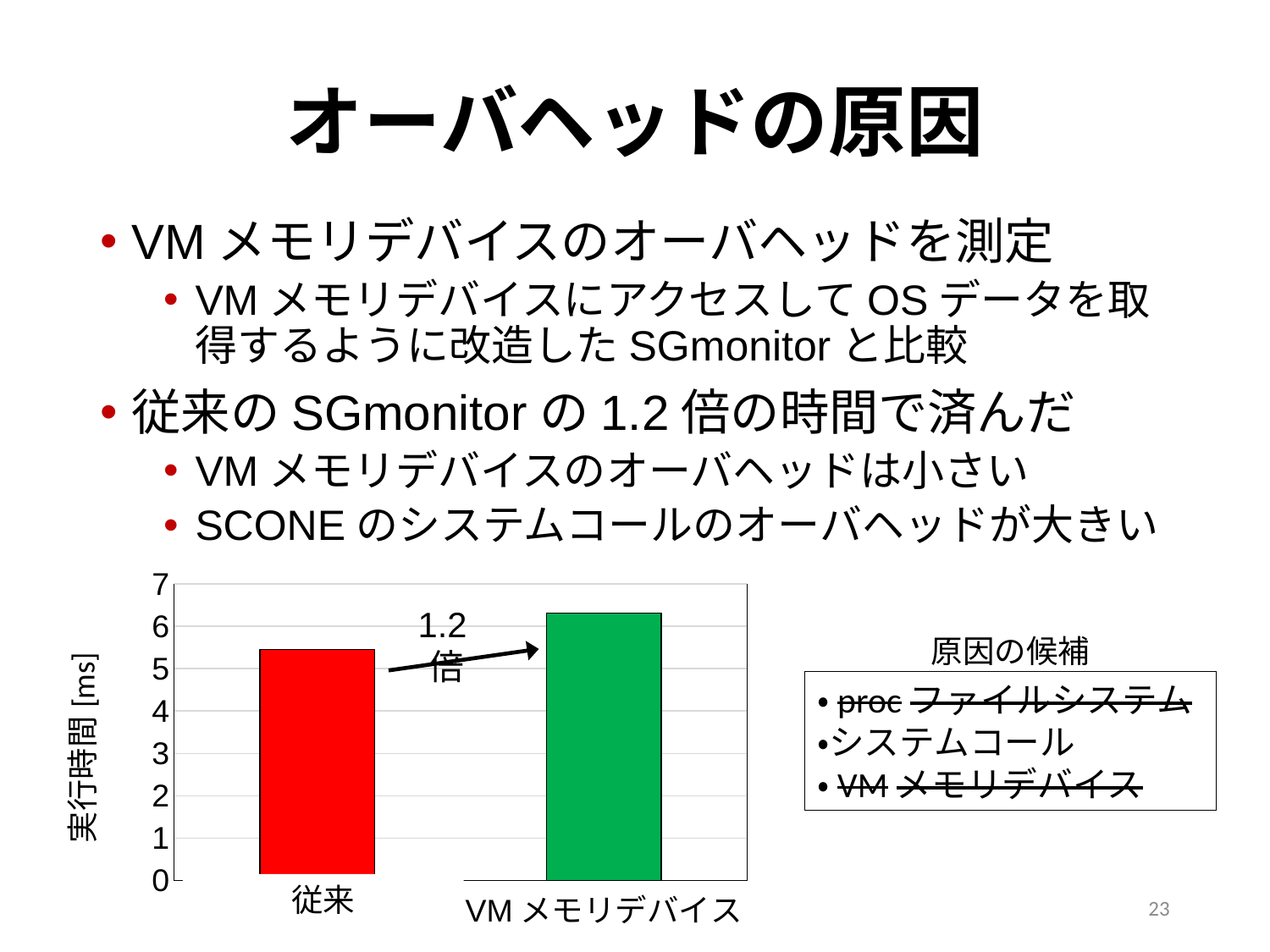

# オーバヘッドの原因
VMメモリデバイスのオーバヘッドを測定
VMメモリデバイスにアクセスしてOSデータを取得するように改造したSGmonitorと比較
従来のSGmonitorの1.2倍の時間で済んだ
VMメモリデバイスのオーバヘッドは小さい
SCONEのシステムコールのオーバヘッドが大きい

### Chart

| Category |  |
|---|---|
| ハイパーコール | 5.448 |
| VMメモリデバイス | 6.312 |
1.2倍
原因の候補
・procファイルシステム
・システムコール
・VMメモリデバイス
従来
23